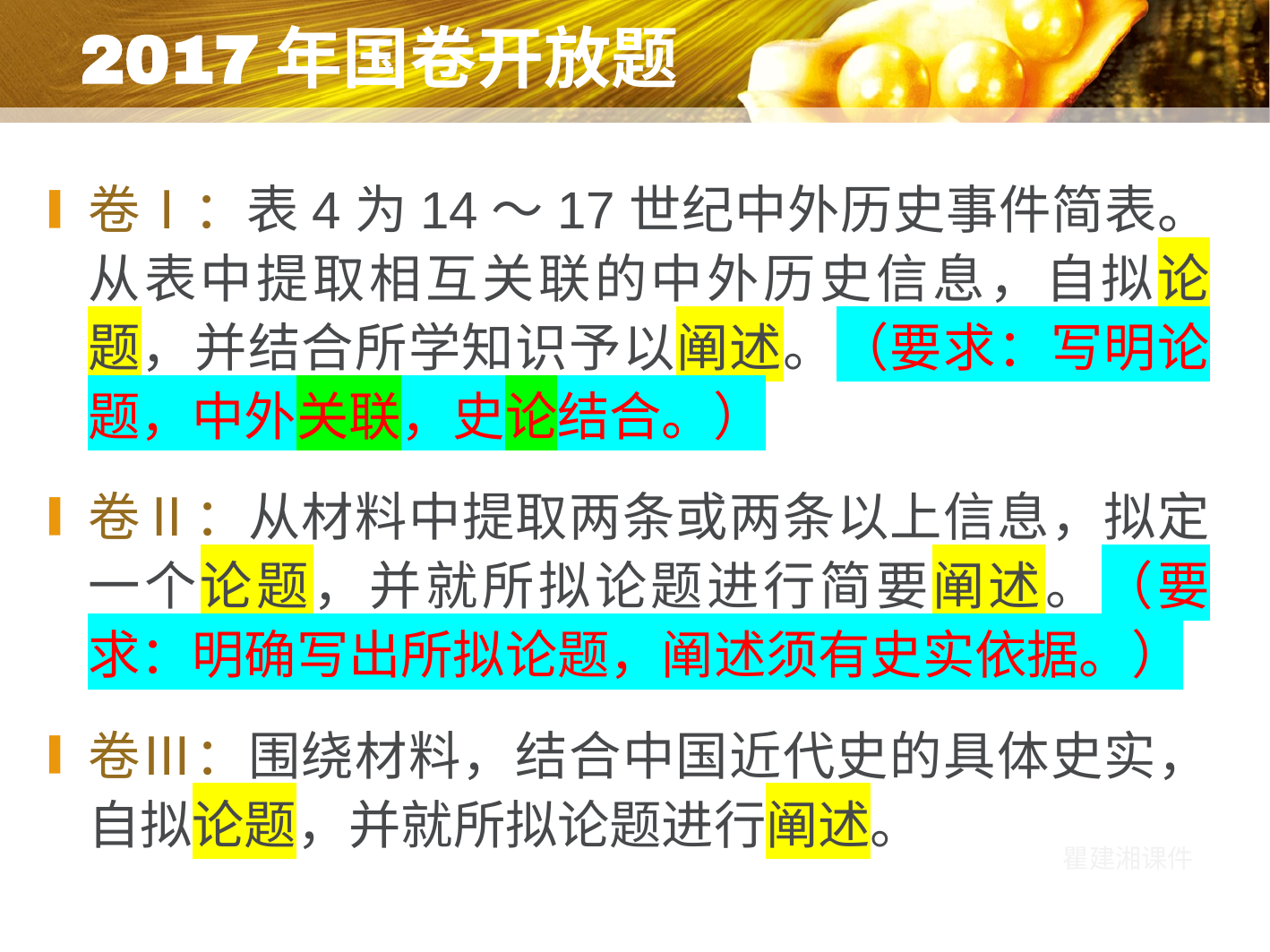

# 2017年国卷开放题
卷Ⅰ：表4为14～17世纪中外历史事件简表。从表中提取相互关联的中外历史信息，自拟论题，并结合所学知识予以阐述。（要求：写明论题，中外关联，史论结合。）
卷Ⅱ：从材料中提取两条或两条以上信息，拟定一个论题，并就所拟论题进行简要阐述。（要求：明确写出所拟论题，阐述须有史实依据。）
卷Ⅲ：围绕材料，结合中国近代史的具体史实，自拟论题，并就所拟论题进行阐述。